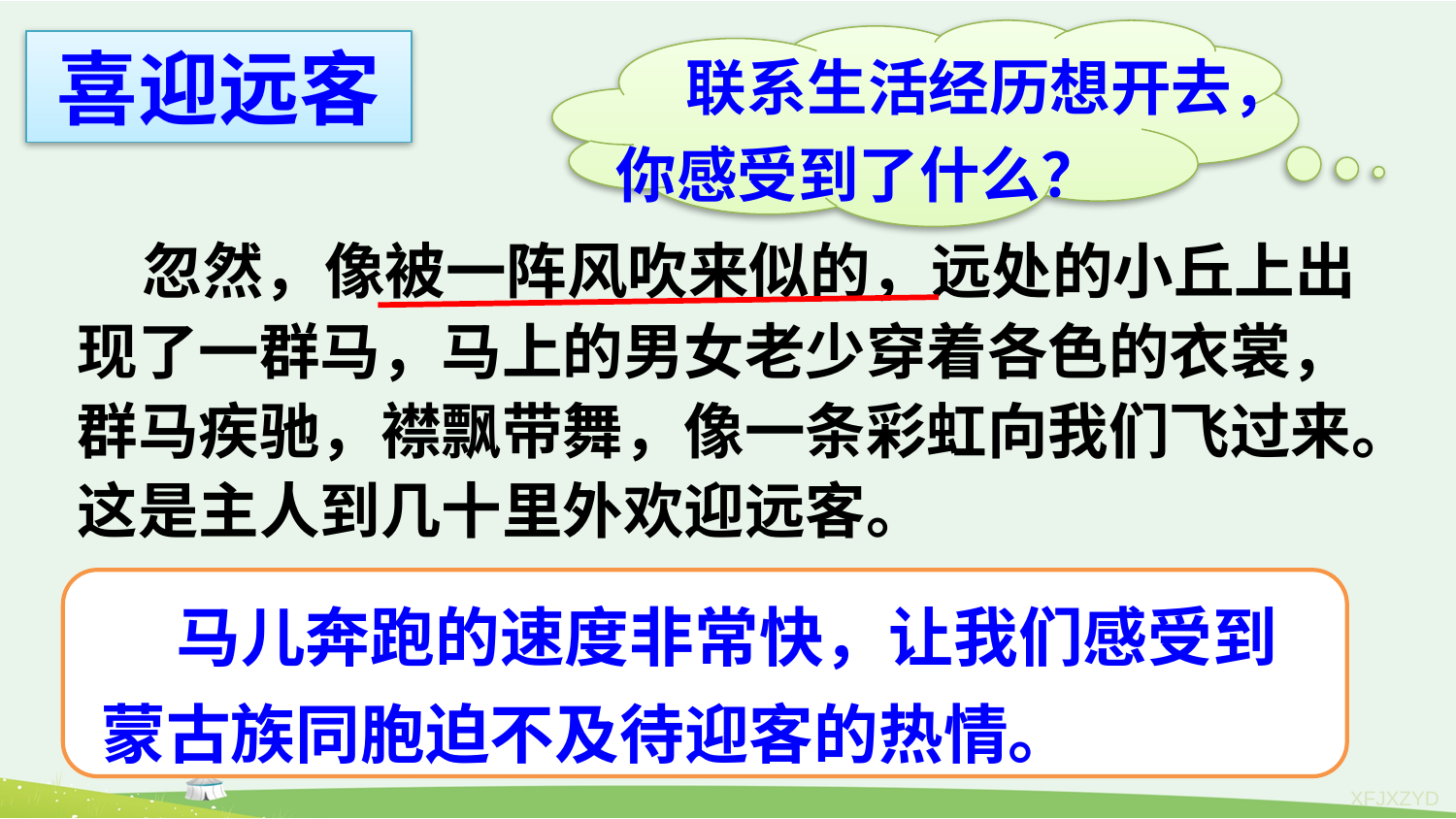

联系生活经历想开去，你感受到了什么？
喜迎远客
    忽然，像被一阵风吹来似的，远处的小丘上出现了一群马，马上的男女老少穿着各色的衣裳，群马疾驰，襟飘带舞，像一条彩虹向我们飞过来。这是主人到几十里外欢迎远客。

    马儿奔跑的速度非常快，让我们感受到蒙古族同胞迫不及待迎客的热情。